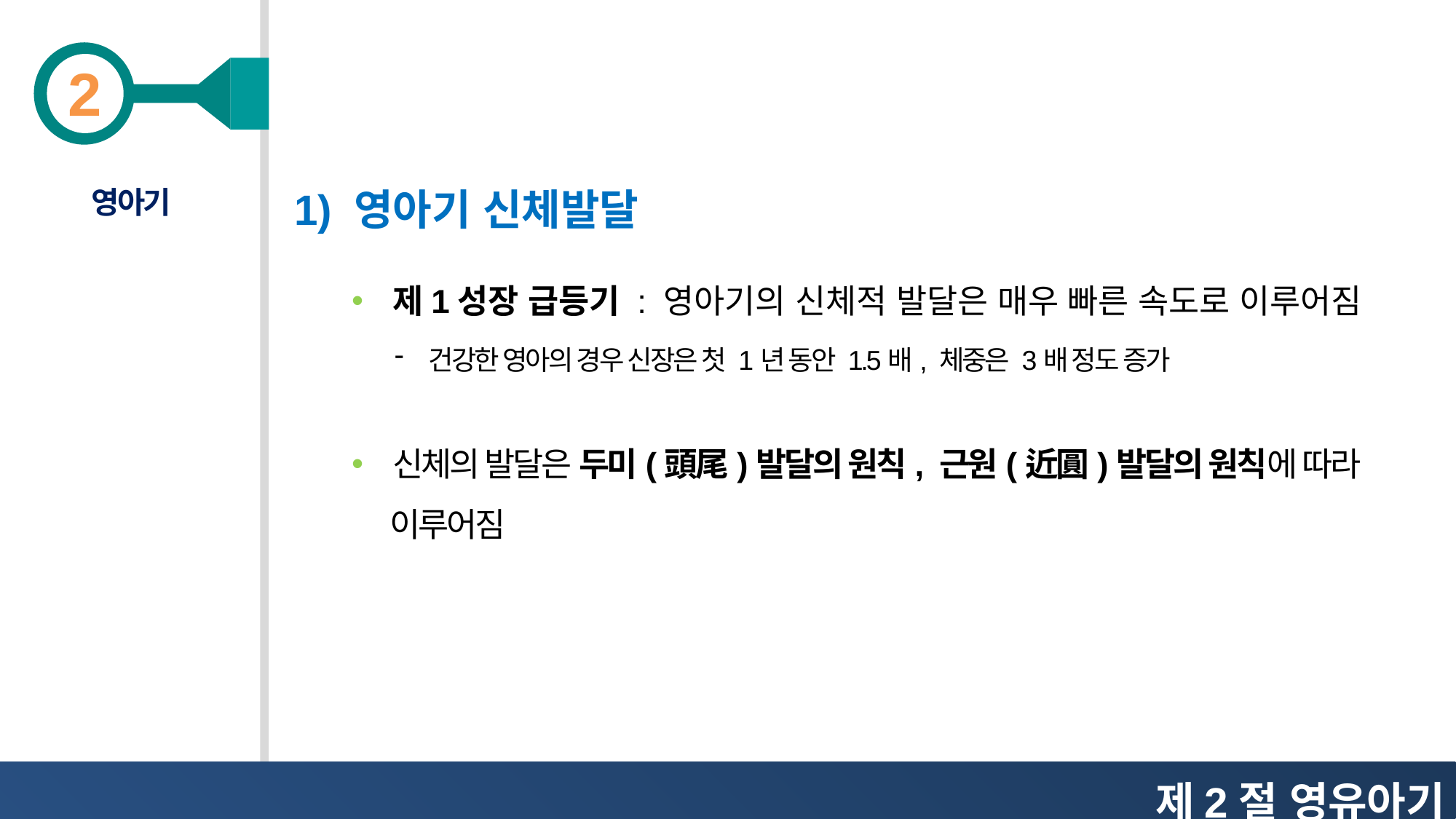

영아기
1) 영아기 신체발달
제1성장 급등기 : 영아기의 신체적 발달은 매우 빠른 속도로 이루어짐
건강한 영아의 경우 신장은 첫 1년 동안 1.5배, 체중은 3배 정도 증가
신체의 발달은 두미(頭尾)발달의 원칙, 근원(近圓)발달의 원칙에 따라
    이루어짐
제2절 영유아기